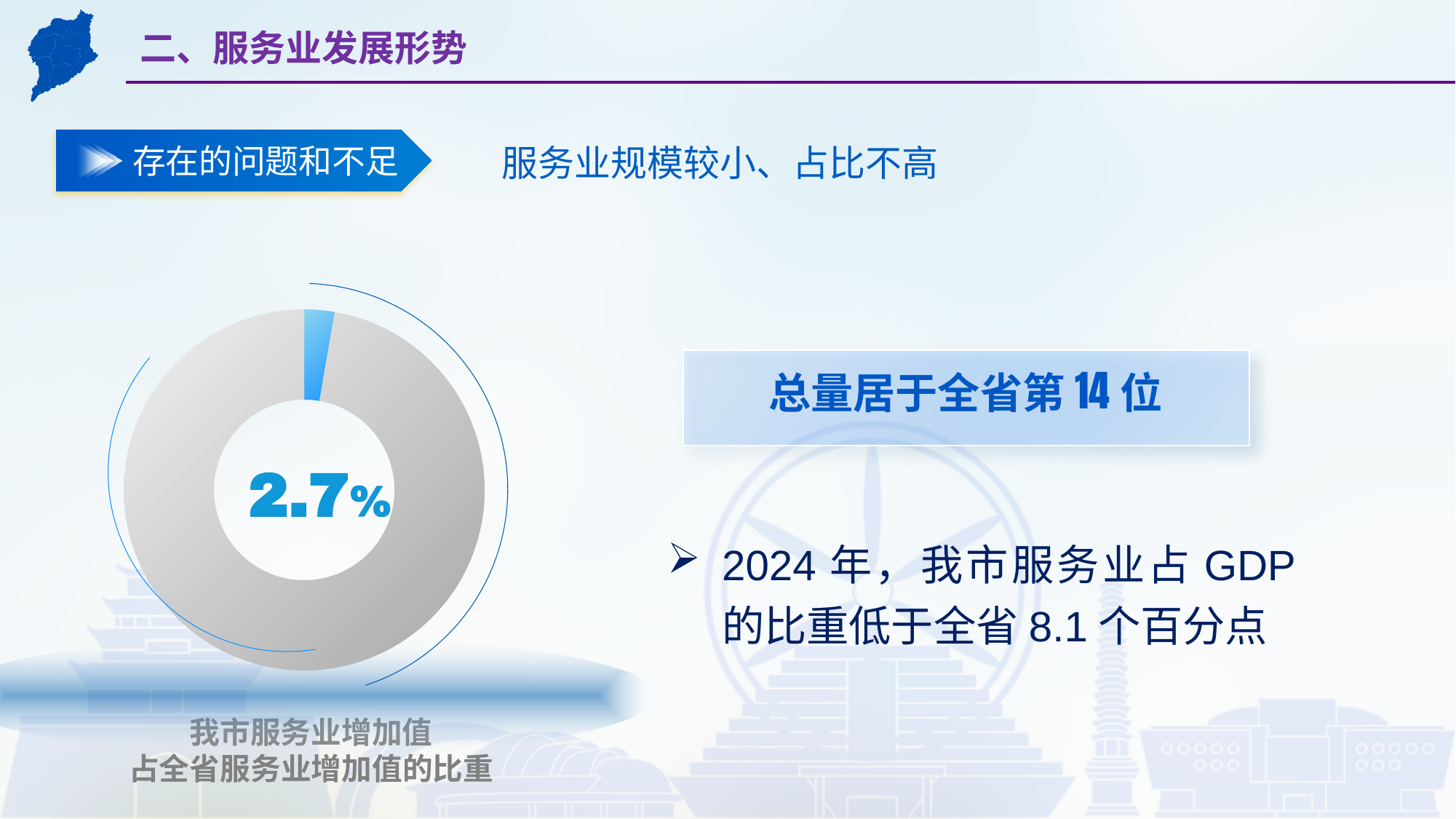

二、服务业发展形势

存在的问题和不足

服务业规模较小、占比不高

### Chart

| Category | 占比 |
|---|---|
|  | None |
| 比较有必要 | 0.027 |
| 必要性一般 | 0.973 |

总量居于全省第14位
2.7%
2024年，我市服务业占GDP的比重低于全省8.1个百分点
我市服务业增加值
占全省服务业增加值的比重